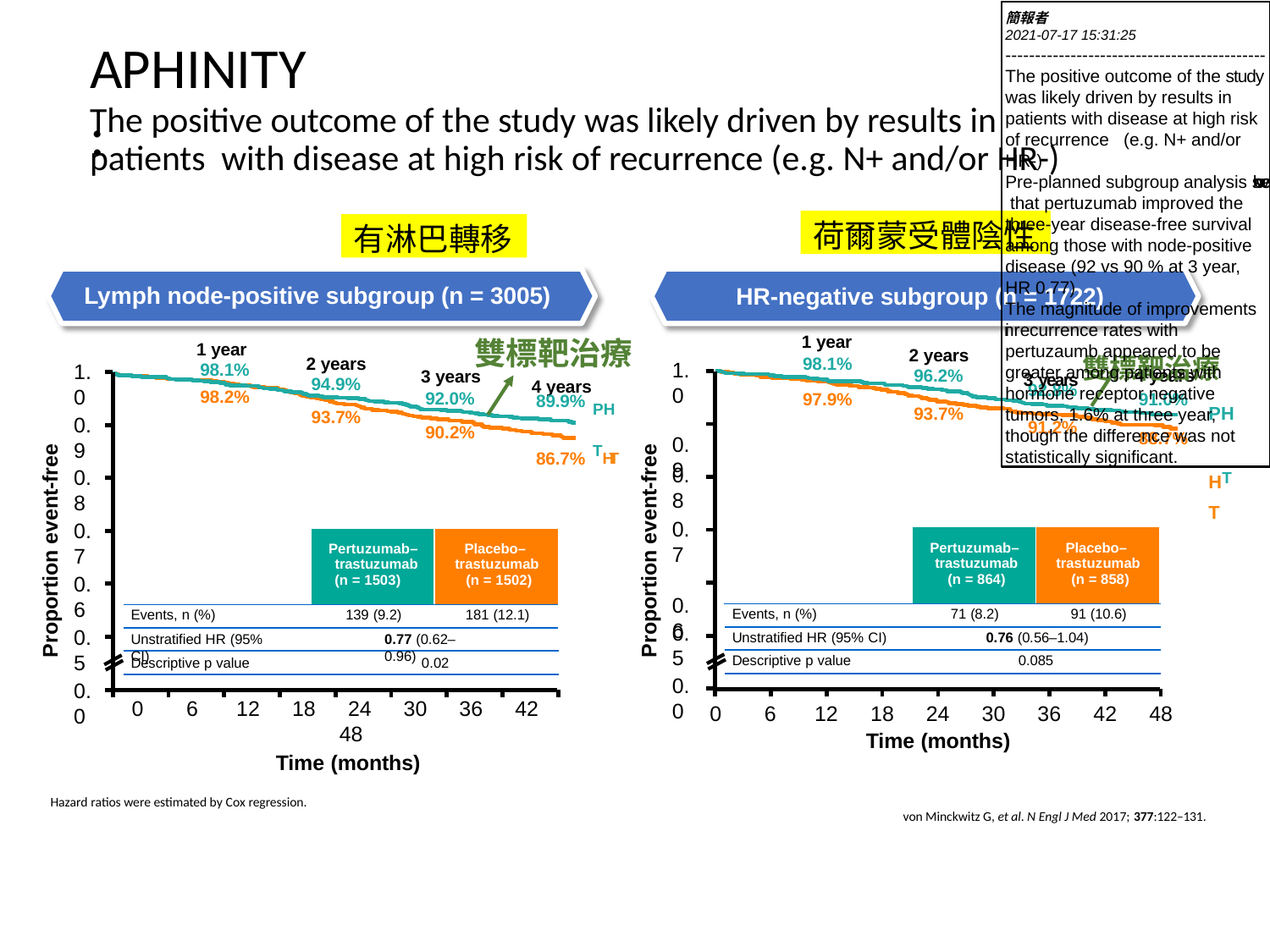

簡報者
2021-07-17 15:31:25
--------------------------------------------
The positive outcome of the study  was likely driven by results in  patients with disease at high risk  of recurrence   (e.g. N+ and/or HR-)
Pre-planned subgroup analysis showed  that pertuzumab improved the  three-year disease-free survival  among those with node-positive  disease (92 vs 90 % at 3 year,  HR 0.77)
The magnitude of improvements  in recurrence rates with  pertuzaumb appeared to be  greater among patients with  hormone receptor negative  tumors, 1.6% at three year,  though the difference was not  statistically significant.
# APHINITY:
The positive outcome of the study was likely driven by results in patients  with disease at high risk of recurrence (e.g. N+ and/or HR-)
荷爾蒙受體陰性
有淋巴轉移

Lymph node-positive subgroup (n = 3005)
HR-negative subgroup (n = 1722)

1 year
98.1%
雙標靶治療
1 year
98.1%
3 years雙標靶治療
2 years
96.2%
2 years
94.9%
1.0

0.9
1.0
4 years
3 years
92.0%

4 years
89.9% PH

92.8%

98.2%
97.9%
91.0%
PH  HT T
93.7%
93.7%
0.9
91.2%
90.2%

88.7%
86.7% THT
Proportion event-free
Proportion event-free
0.8
0.8

0.7
0.6
0.7
|  | Pertuzumab– trastuzumab (n = 864) | Placebo– trastuzumab (n = 858) |
| --- | --- | --- |
| Events, n (%) | 71 (8.2) | 91 (10.6) |
| Unstratified HR (95% CI) | 0.76 (0.56–1.04) |  |
| Descriptive p value | 0.085 |  |
|  | Pertuzumab– trastuzumab (n = 1503) | Placebo– trastuzumab (n = 1502) |
| --- | --- | --- |
| Events, n (%) | 139 (9.2) | 181 (12.1) |

0.6

0.5
0.5
Unstratified HR (95% CI)
0.77 (0.62–0.96)

Descriptive p value

0	6	12	18	24	30	36	42	48
Time (months)
0.02

0.0

0.0

0	6	12	18	24	30	36	42	48
Time (months)
Hazard ratios were estimated by Cox regression.
von Minckwitz G, et al. N Engl J Med 2017; 377:122–131.